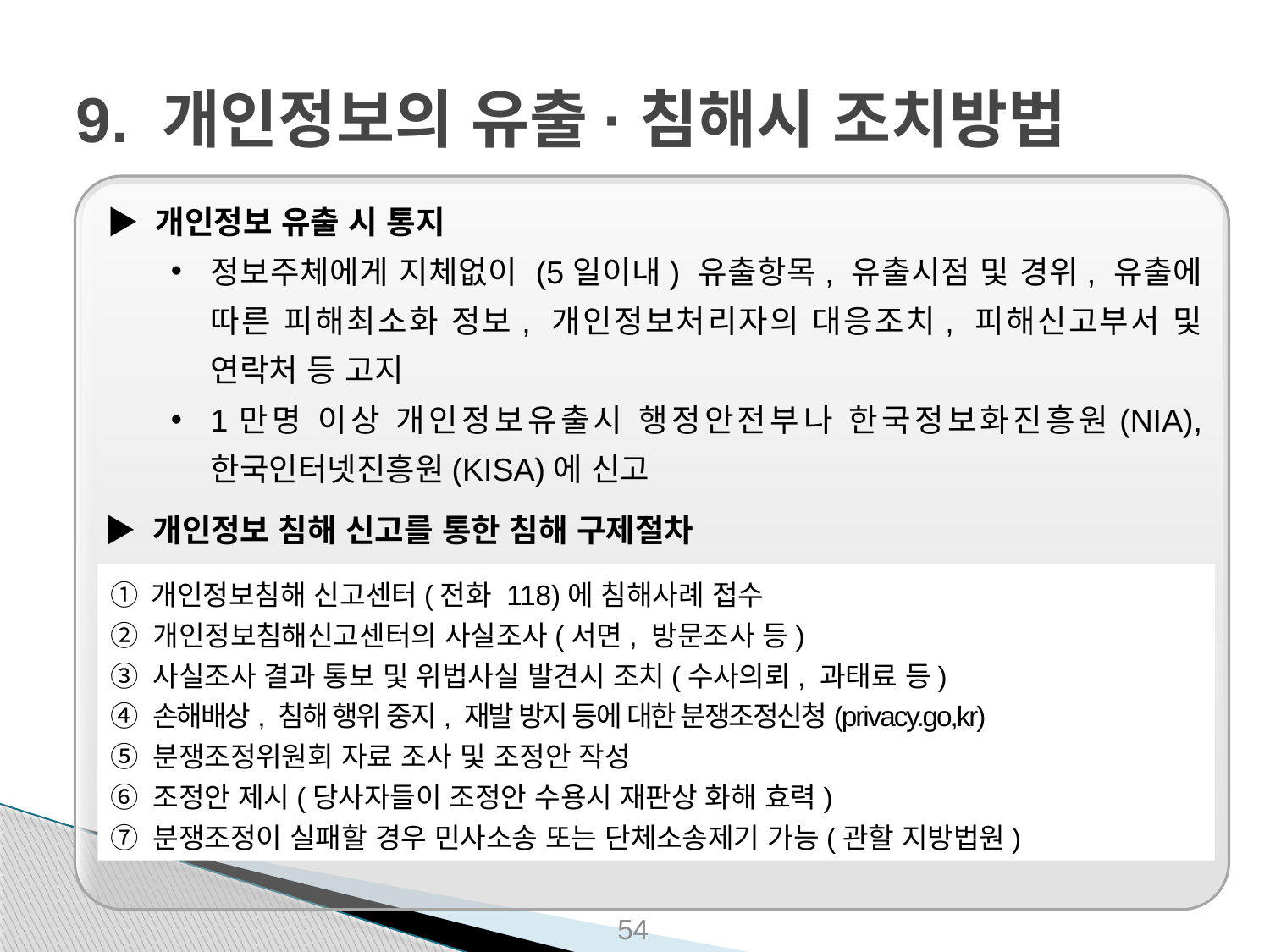

# 9. 개인정보의 유출·침해시 조치방법

▶ 개인정보 유출 시 통지
정보주체에게 지체없이 (5일이내) 유출항목, 유출시점 및 경위, 유출에 따른 피해최소화 정보, 개인정보처리자의 대응조치, 피해신고부서 및 연락처 등 고지
1만명 이상 개인정보유출시 행정안전부나 한국정보화진흥원(NIA), 한국인터넷진흥원(KISA)에 신고
 ▶ 개인정보 침해 신고를 통한 침해 구제절차
① 개인정보침해 신고센터(전화 118)에 침해사례 접수
② 개인정보침해신고센터의 사실조사(서면, 방문조사 등)
③ 사실조사 결과 통보 및 위법사실 발견시 조치(수사의뢰, 과태료 등)
④ 손해배상, 침해 행위 중지, 재발 방지 등에 대한 분쟁조정신청(privacy.go,kr)
⑤ 분쟁조정위원회 자료 조사 및 조정안 작성
⑥ 조정안 제시(당사자들이 조정안 수용시 재판상 화해 효력)
⑦ 분쟁조정이 실패할 경우 민사소송 또는 단체소송제기 가능(관할 지방법원)
54